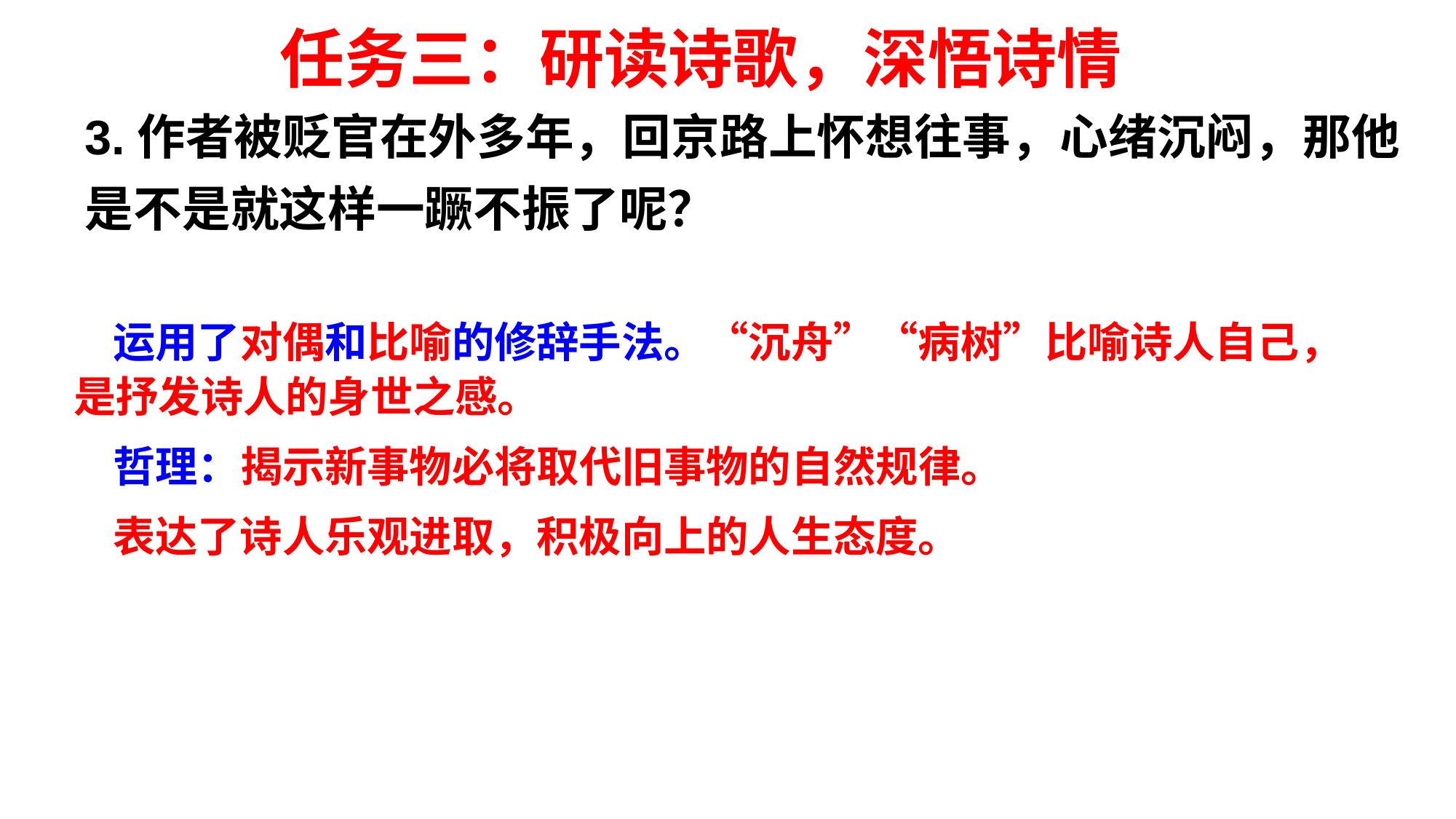

任务三：研读诗歌，深悟诗情
3.作者被贬官在外多年，回京路上怀想往事，心绪沉闷，那他是不是就这样一蹶不振了呢？

   运用了对偶和比喻的修辞手法。“沉舟”“病树”比喻诗人自己，是抒发诗人的身世之感。
   哲理：揭示新事物必将取代旧事物的自然规律。
   表达了诗人乐观进取，积极向上的人生态度。